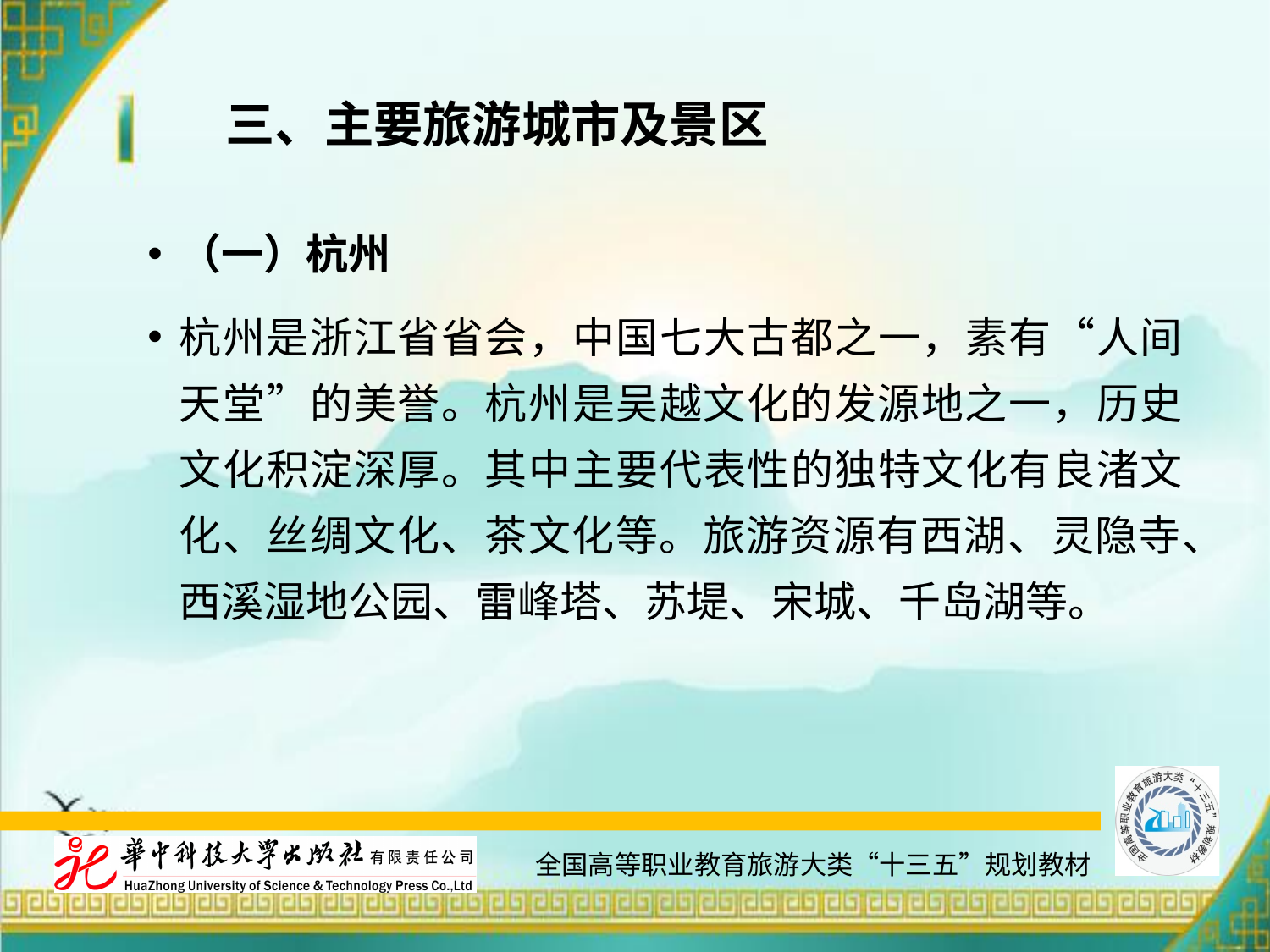

# 三、主要旅游城市及景区
（一）杭州
杭州是浙江省省会，中国七大古都之一，素有“人间天堂”的美誉。杭州是吴越文化的发源地之一，历史文化积淀深厚。其中主要代表性的独特文化有良渚文化、丝绸文化、茶文化等。旅游资源有西湖、灵隐寺、西溪湿地公园、雷峰塔、苏堤、宋城、千岛湖等。